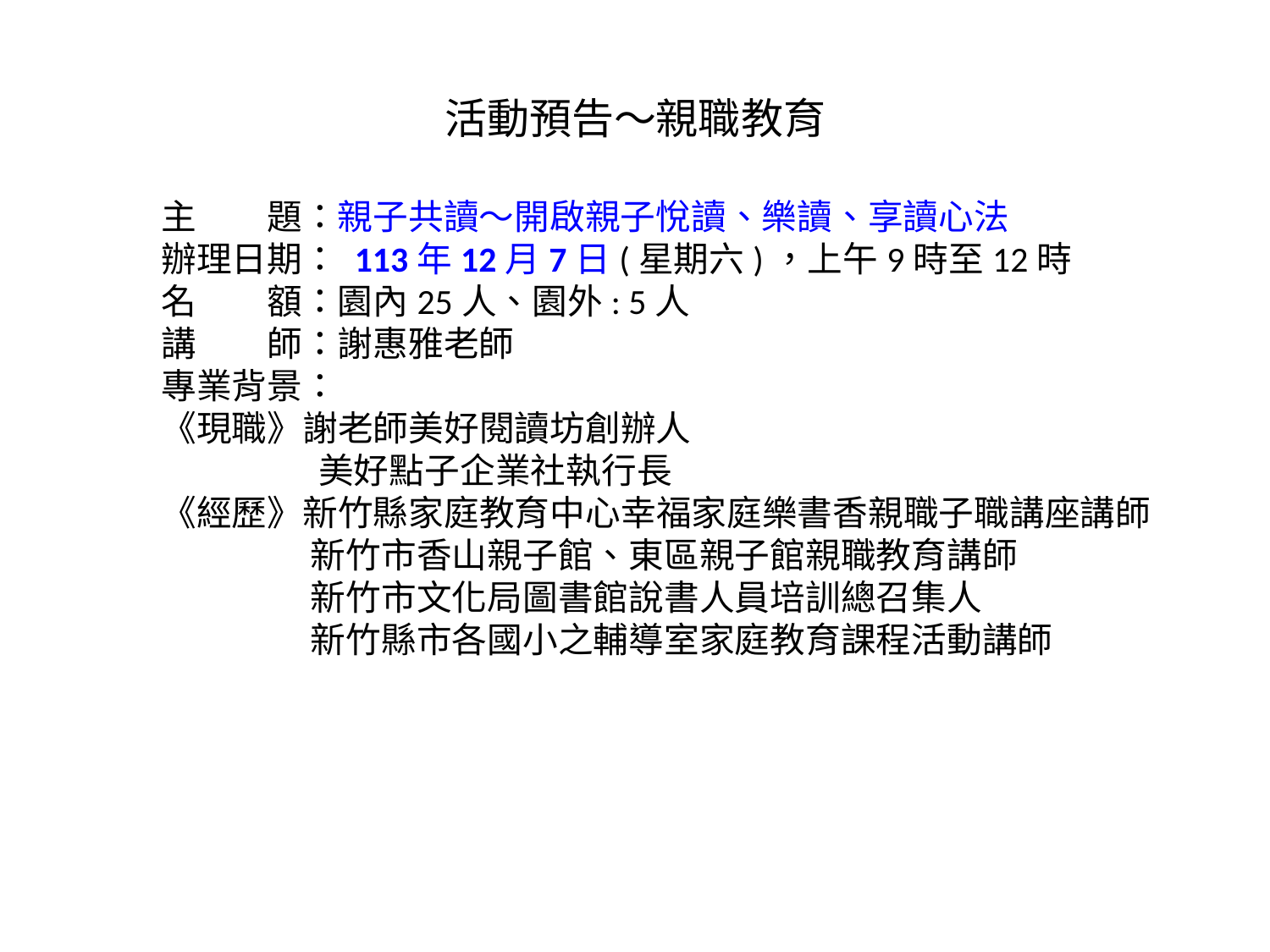

# 活動預告〜親職教育
主         題：親子共讀～開啟親子悅讀、樂讀、享讀心法
辦理日期： 113年12月7日(星期六)，上午9時至12時
名         額：園內25人、園外: 5人
講         師：謝惠雅老師
專業背景：
《現職》謝老師美好閱讀坊創辦人
                   美好點子企業社執行長
《經歷》新竹縣家庭教育中心幸福家庭樂書香親職子職講座講師
                  新竹市香山親子館、東區親子館親職教育講師
                  新竹市文化局圖書館說書人員培訓總召集人
                  新竹縣市各國小之輔導室家庭教育課程活動講師